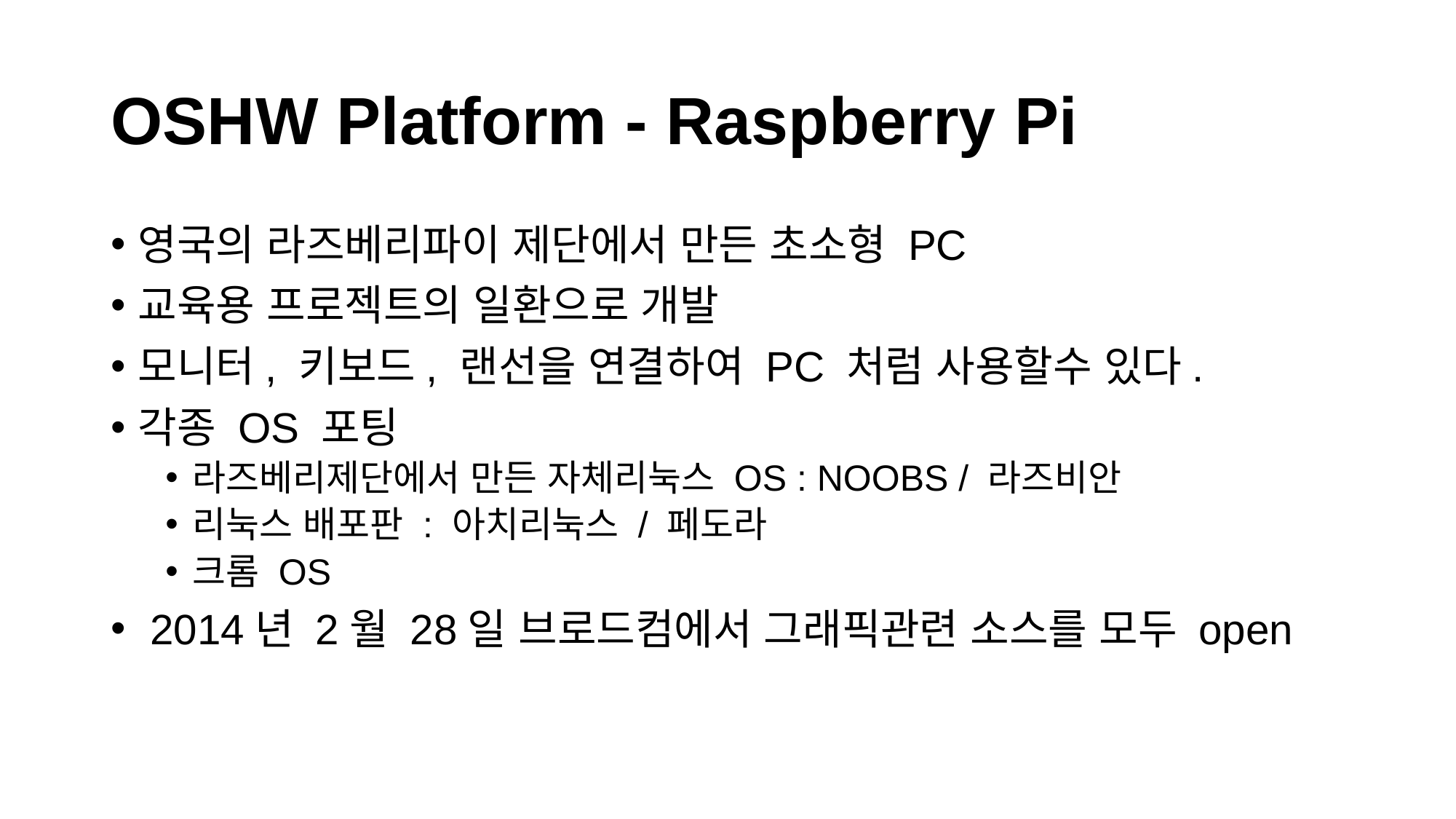

# OSHW Platform - Raspberry Pi
영국의 라즈베리파이 제단에서 만든 초소형 PC
교육용 프로젝트의 일환으로 개발
모니터, 키보드, 랜선을 연결하여 PC 처럼 사용할수 있다.
각종 OS 포팅
라즈베리제단에서 만든 자체리눅스 OS : NOOBS / 라즈비안
리눅스 배포판 : 아치리눅스 / 페도라
크롬 OS
 2014년 2월 28일 브로드컴에서 그래픽관련 소스를 모두 open